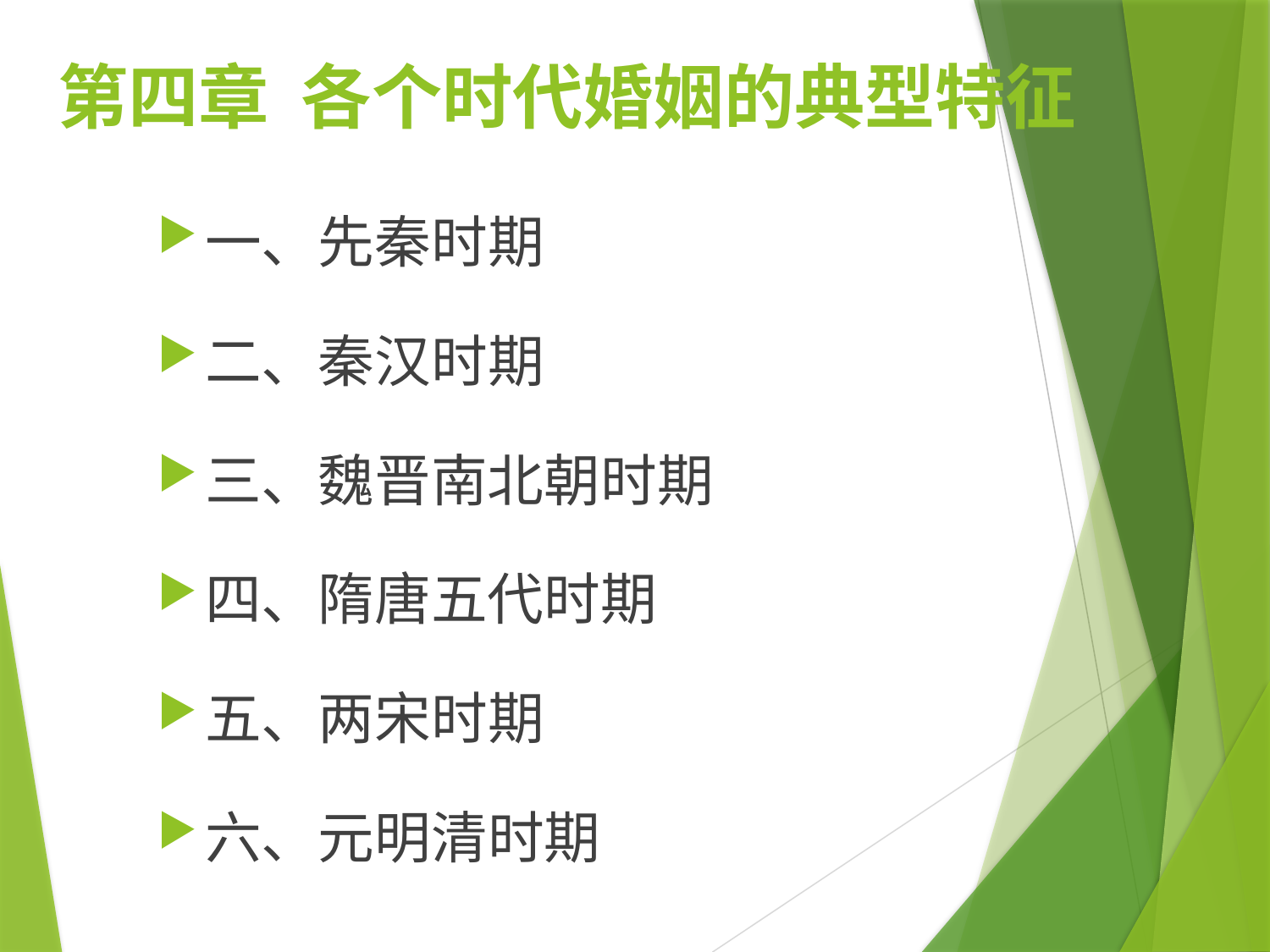

# 第四章  各个时代婚姻的典型特征
一、先秦时期
二、秦汉时期
三、魏晋南北朝时期
四、隋唐五代时期
五、两宋时期
六、元明清时期